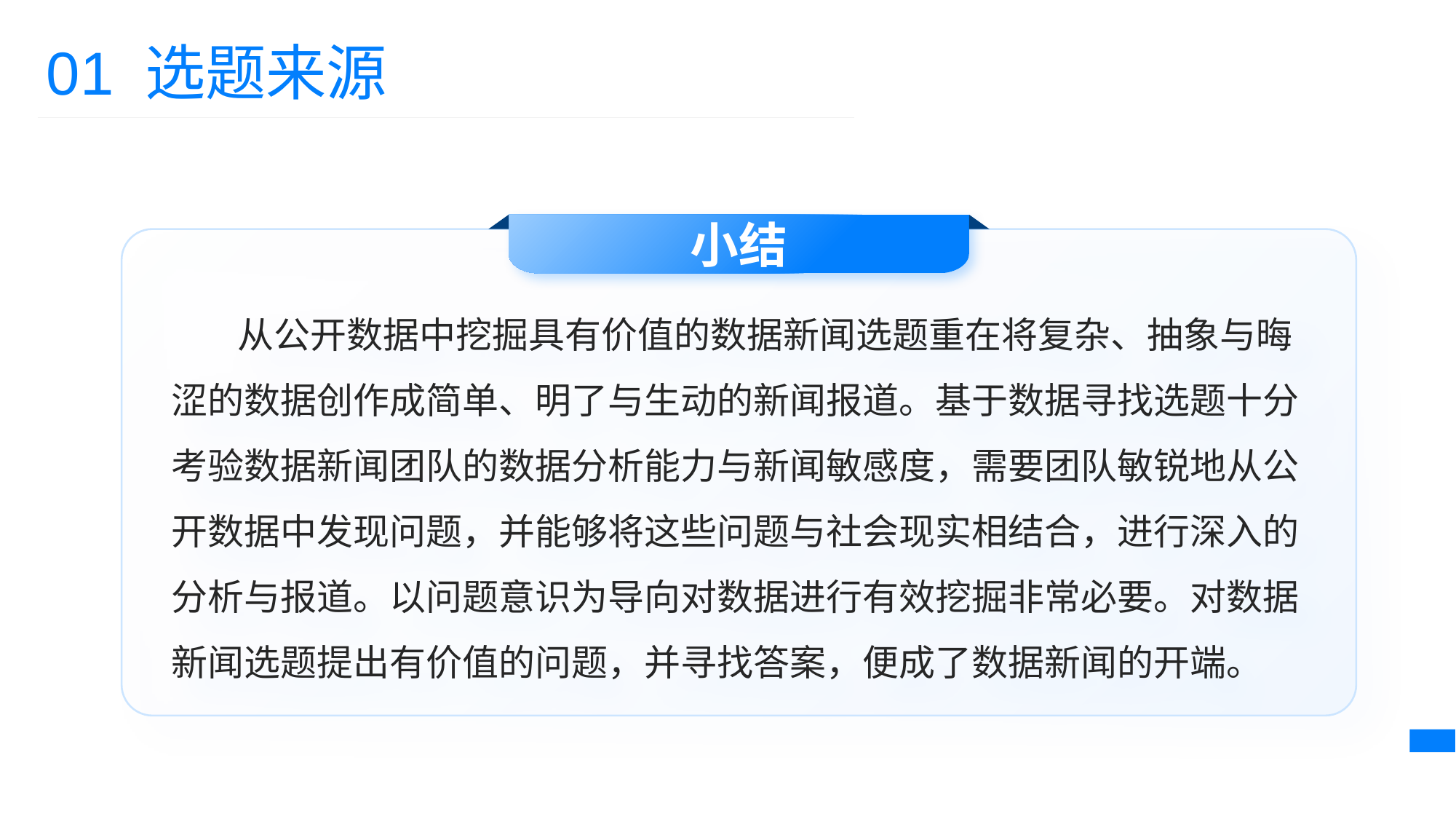

01 选题来源

小结

       从公开数据中挖掘具有价值的数据新闻选题重在将复杂、抽象与晦涩的数据创作成简单、明了与生动的新闻报道。基于数据寻找选题十分考验数据新闻团队的数据分析能力与新闻敏感度，需要团队敏锐地从公开数据中发现问题，并能够将这些问题与社会现实相结合，进行深入的分析与报道。以问题意识为导向对数据进行有效挖掘非常必要。对数据新闻选题提出有价值的问题，并寻找答案，便成了数据新闻的开端。